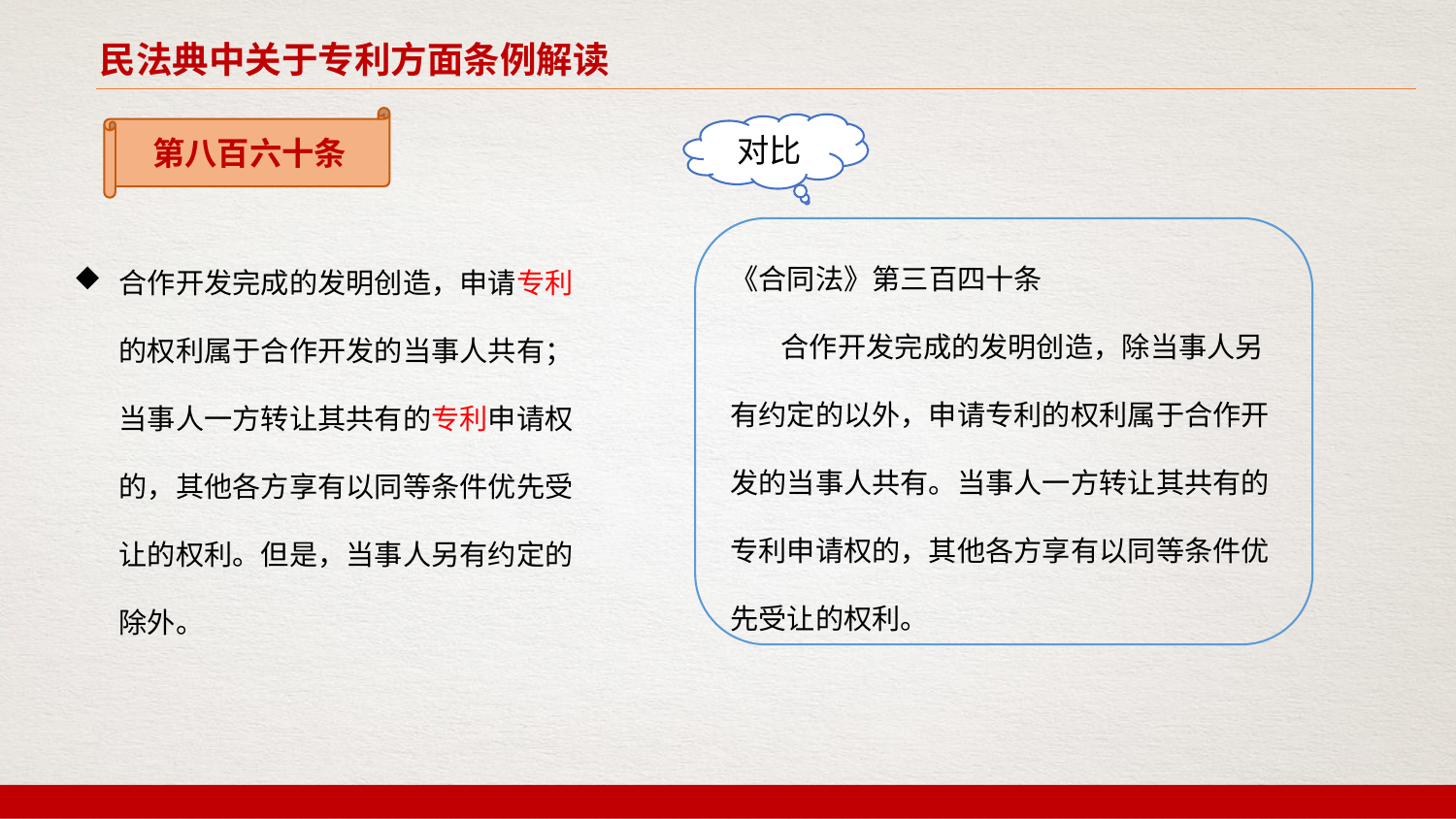

民法典中关于专利方面条例解读
第八百六十条
对比
《合同法》第三百四十条
       合作开发完成的发明创造，除当事人另有约定的以外，申请专利的权利属于合作开发的当事人共有。当事人一方转让其共有的专利申请权的，其他各方享有以同等条件优先受让的权利。
合作开发完成的发明创造，申请专利的权利属于合作开发的当事人共有；当事人一方转让其共有的专利申请权的，其他各方享有以同等条件优先受让的权利。但是，当事人另有约定的除外。